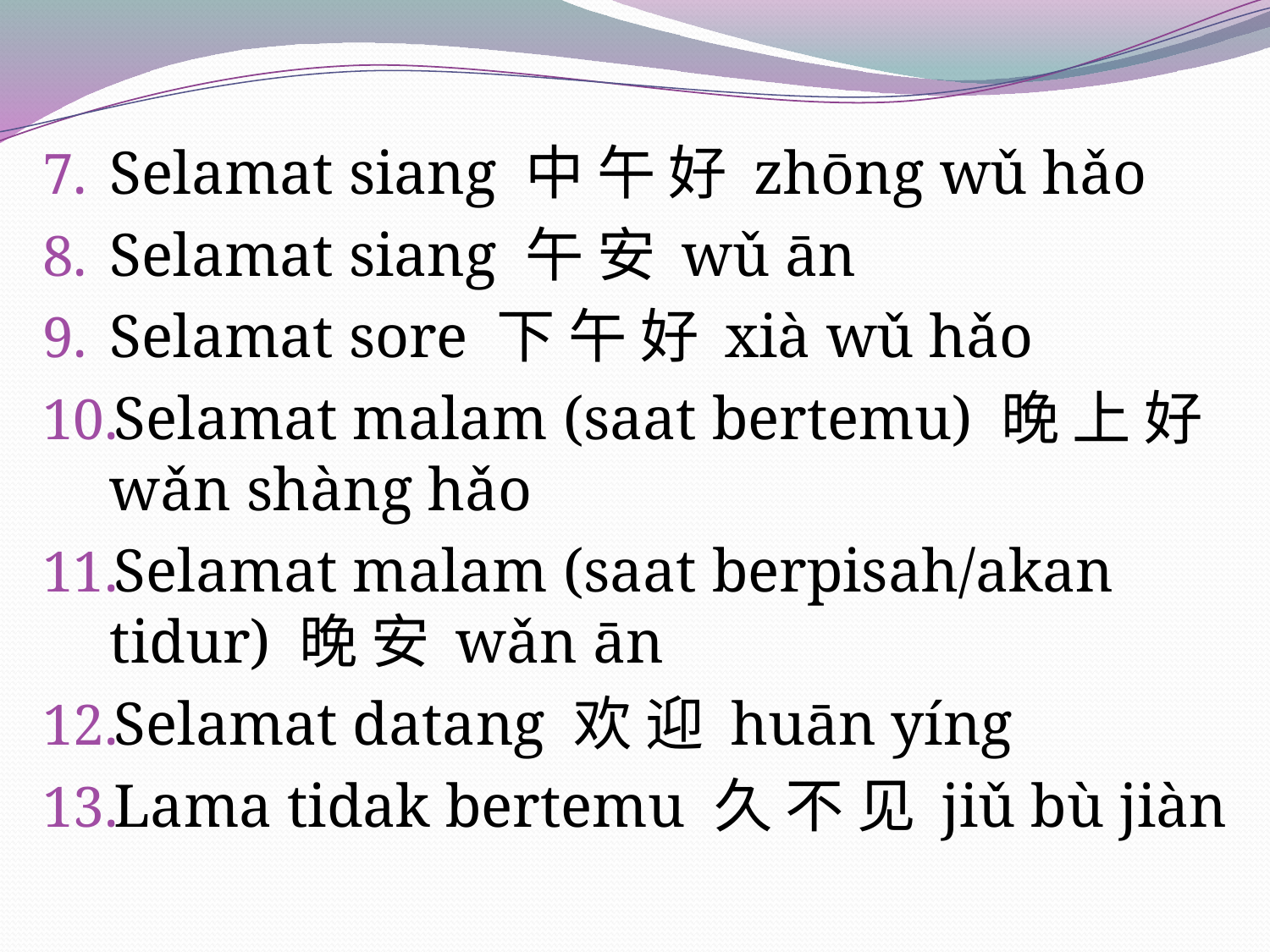

Selamat siang 中 午 好 zhōng wǔ hǎo
Selamat siang 午 安 wǔ ān
Selamat sore 下 午 好 xià wǔ hǎo
Selamat malam (saat bertemu) 晚 上 好 wǎn shàng hǎo
Selamat malam (saat berpisah/akan tidur) 晚 安 wǎn ān
Selamat datang 欢 迎 huān yíng
Lama tidak bertemu 久 不 见 jiǔ bù jiàn